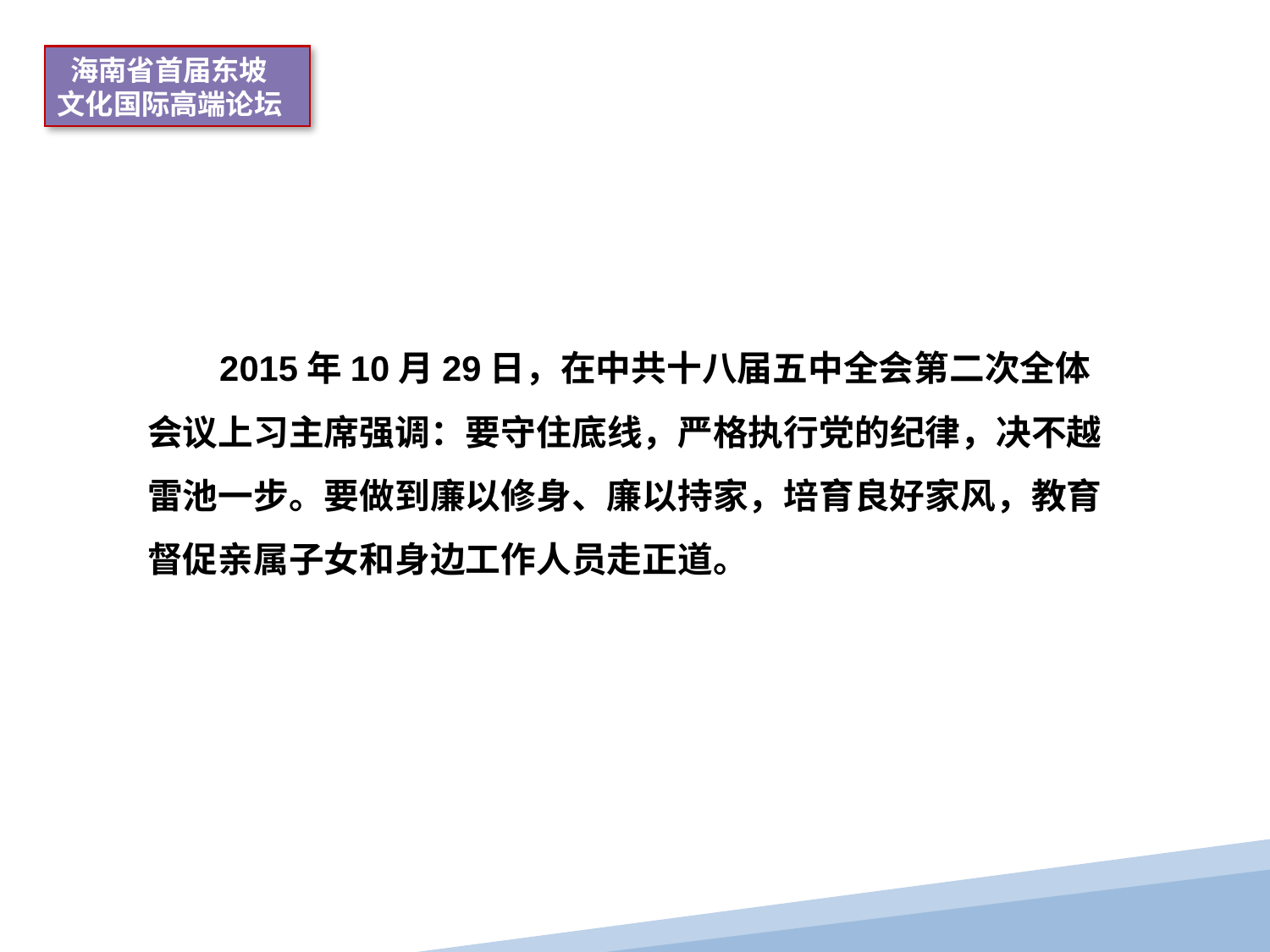

海南省首届东坡
文化国际高端论坛
       2015年10月29日，在中共十八届五中全会第二次全体会议上习主席强调：要守住底线，严格执行党的纪律，决不越雷池一步。要做到廉以修身、廉以持家，培育良好家风，教育督促亲属子女和身边工作人员走正道。